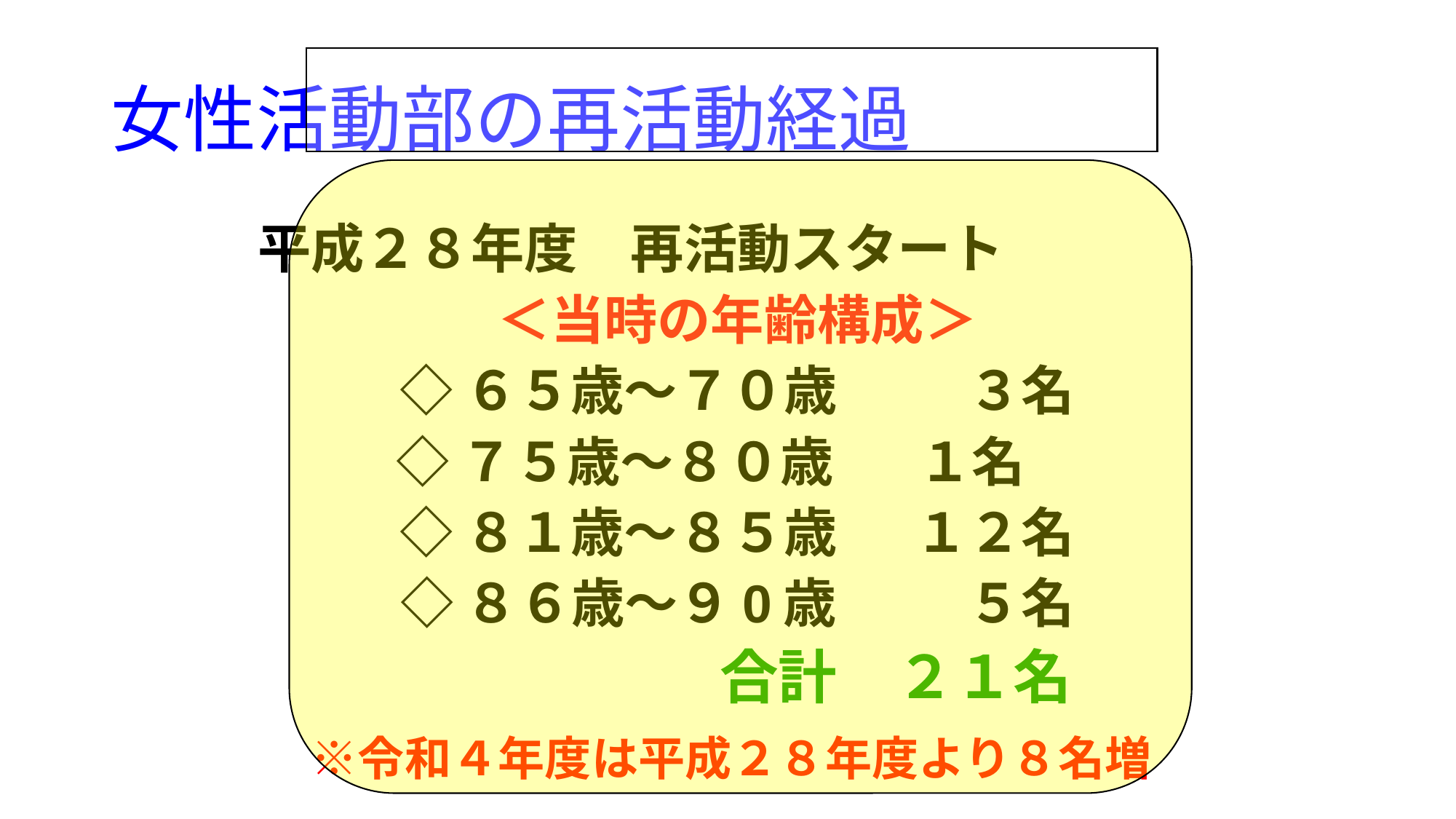

# 女性活動部の再活動経過

平成２８年度　再活動スタート
＜当時の年齢構成＞
◇６５歳～７０歳　　  ３名
◇７５歳～８０歳       １名
◇８１歳～８５歳　  １２名
◇８６歳～９0歳　　  ５名
         　　  　 合計　２１名
　※令和４年度は平成２８年度より８名増